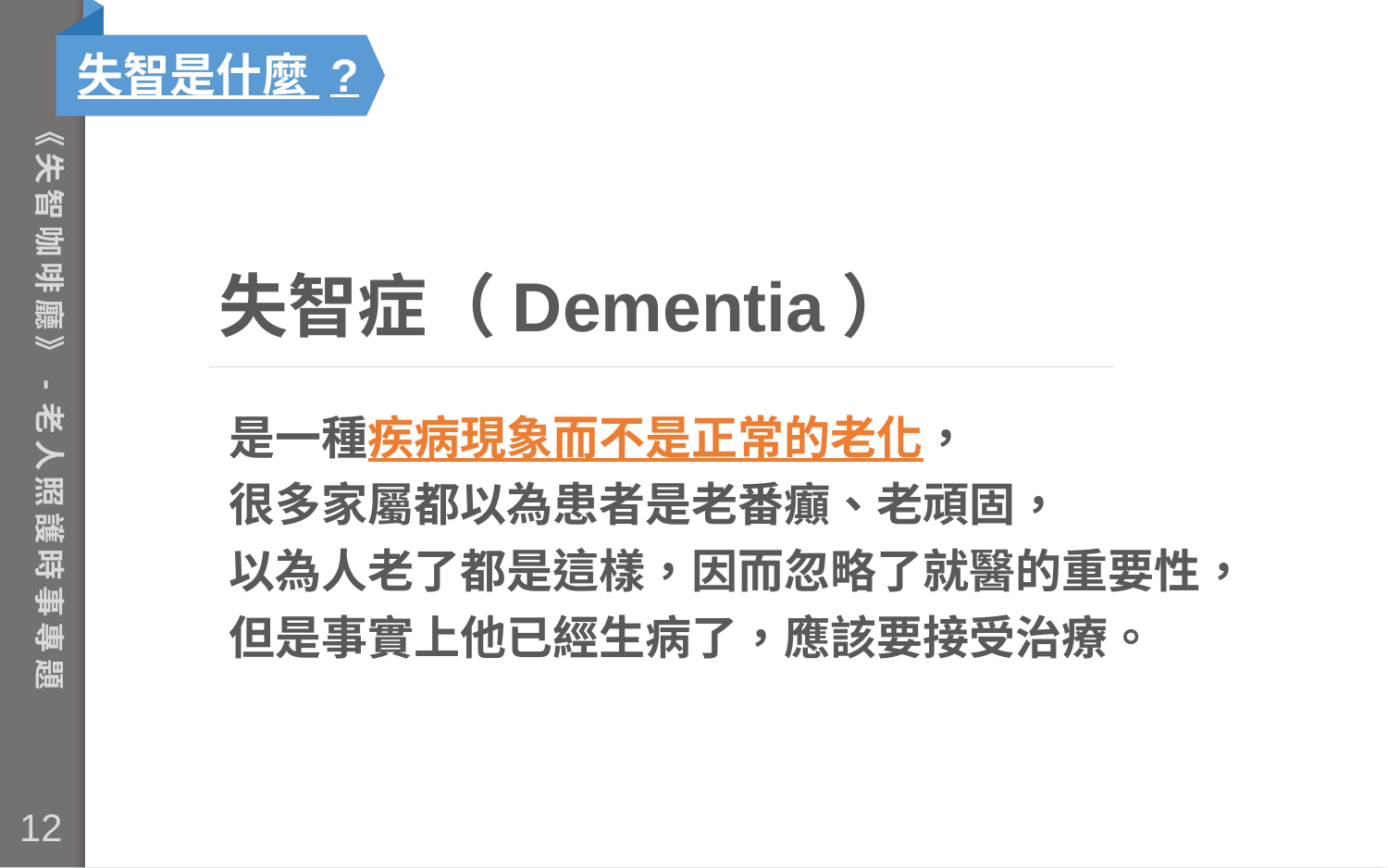

失智是什麼 ?
《失智咖啡廳》-老人照護時事專題

失智症（Dementia）
是一種疾病現象而不是正常的老化，
很多家屬都以為患者是老番癲、老頑固，
以為人老了都是這樣，因而忽略了就醫的重要性，
但是事實上他已經生病了，應該要接受治療。
12